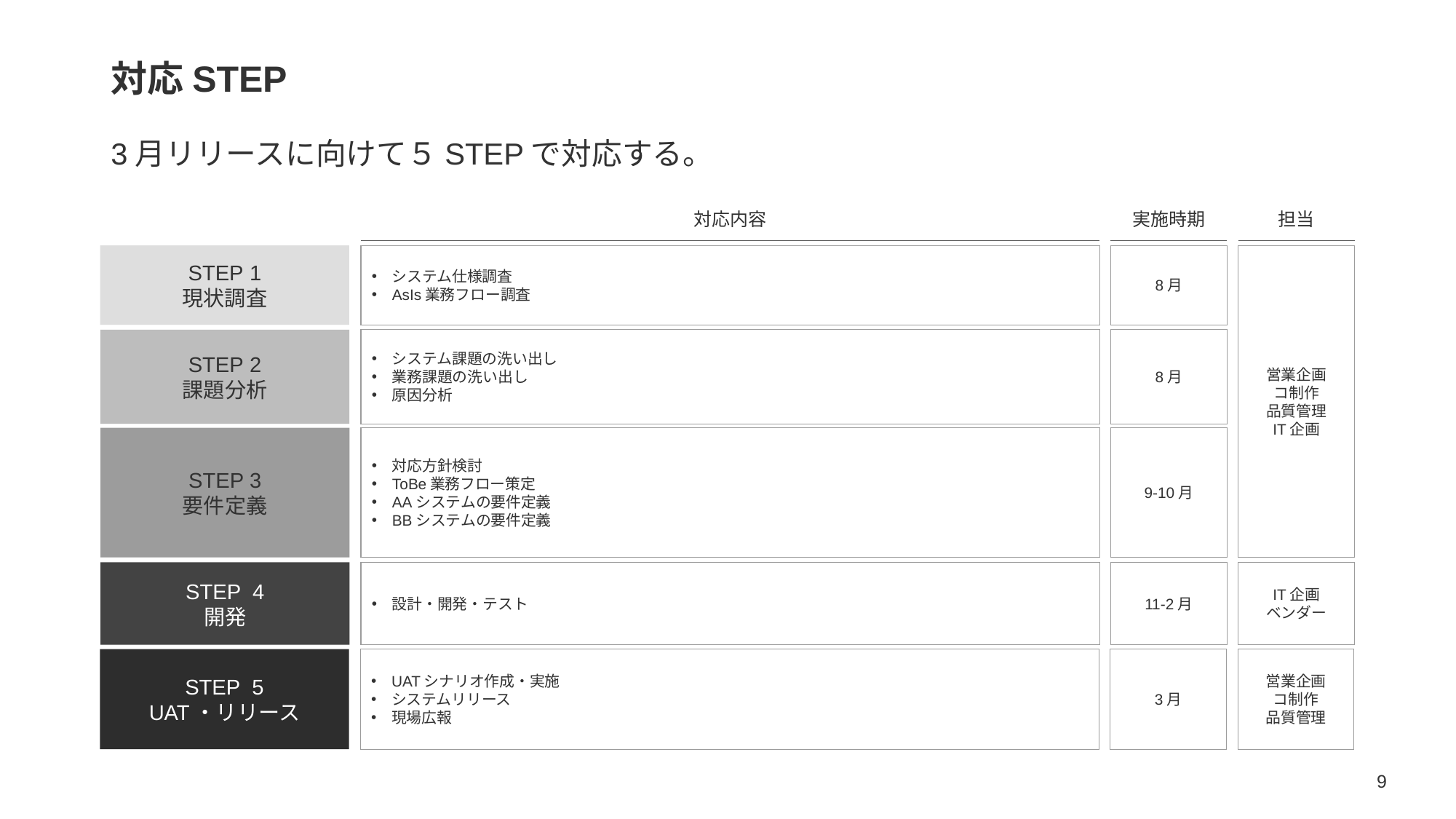

# 対応STEP
3月リリースに向けて５STEPで対応する。
実施時期
対応内容
担当
8月
営業企画
コ制作
品質管理
IT企画
システム仕様調査
AsIs業務フロー調査
STEP 1
現状調査
STEP 2
課題分析
8月
システム課題の洗い出し
業務課題の洗い出し
原因分析
9-10月
STEP 3
要件定義
対応方針検討
ToBe業務フロー策定
AAシステムの要件定義
BBシステムの要件定義
STEP  4
開発
11-2月
設計・開発・テスト
IT企画
ベンダー
STEP  5
UAT・リリース
3月
UATシナリオ作成・実施
システムリリース
現場広報
営業企画
コ制作
品質管理
9